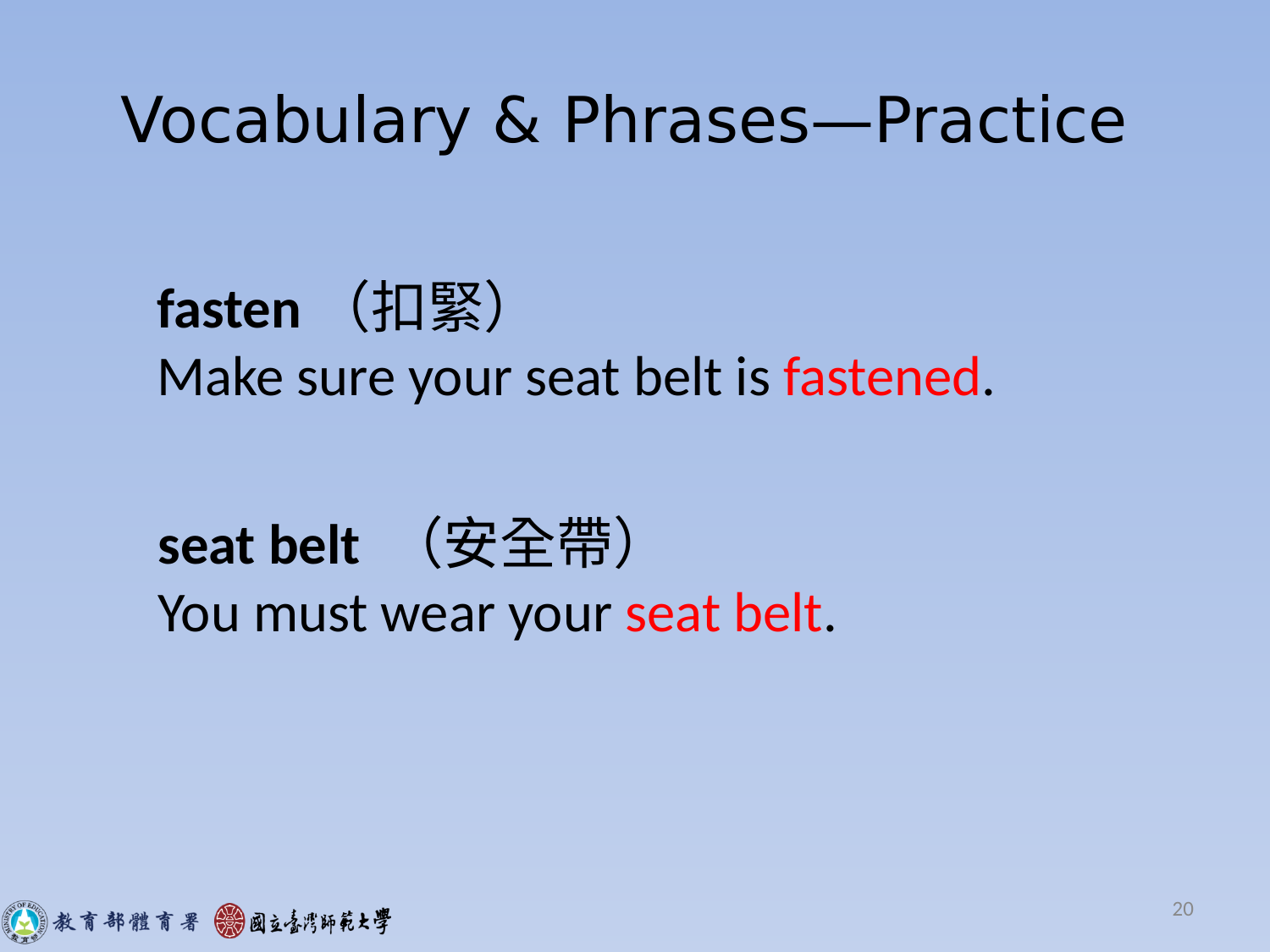

# Vocabulary & Phrases—Practice
fasten（扣緊）
Make sure your seat belt is fastened.
seat belt （安全帶）
You must wear your seat belt.
20